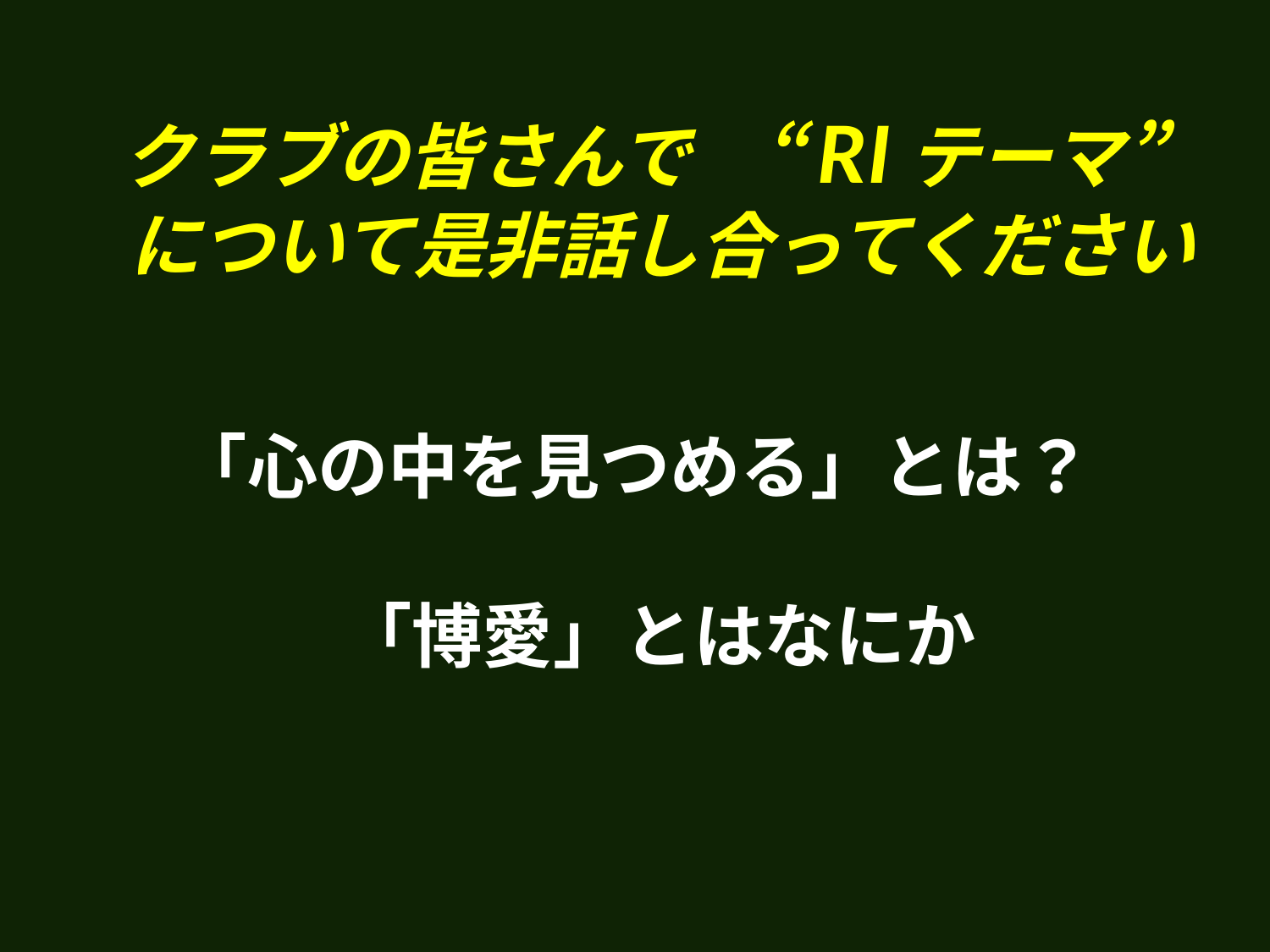

# クラブの皆さんで　“RIテーマ” 　について是非話し合ってください
「心の中を見つめる」とは？
「博愛」とはなにか